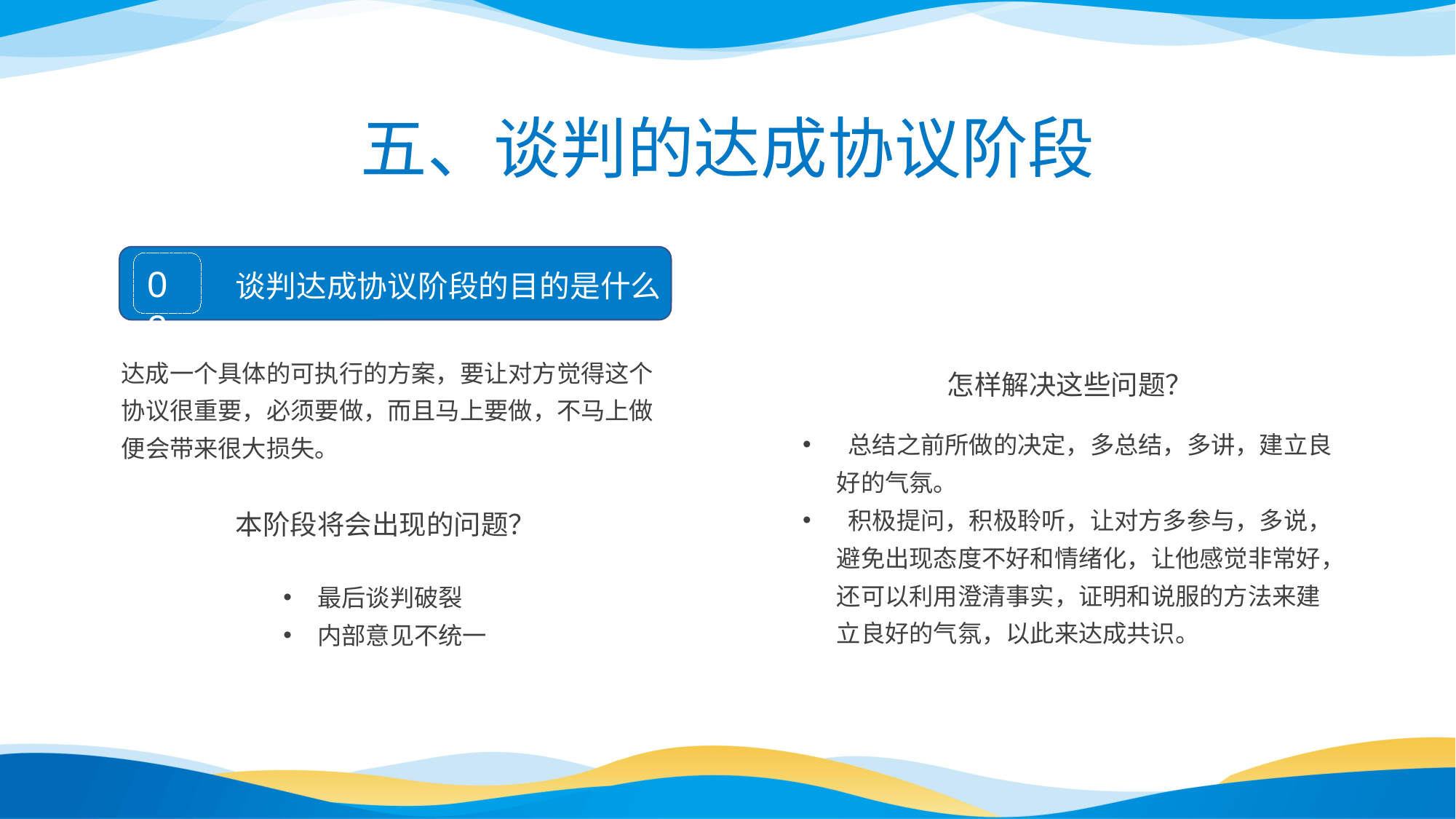

五、谈判的达成协议阶段

02

谈判达成协议阶段的目的是什么
达成一个具体的可执行的方案，要让对方觉得这个协议很重要，必须要做，而且马上要做，不马上做便会带来很大损失。
怎样解决这些问题？
 总结之前所做的决定，多总结，多讲，建立良好的气氛。
 积极提问，积极聆听，让对方多参与，多说，避免出现态度不好和情绪化，让他感觉非常好，还可以利用澄清事实，证明和说服的方法来建立良好的气氛，以此来达成共识。
本阶段将会出现的问题？
最后谈判破裂
内部意见不统一